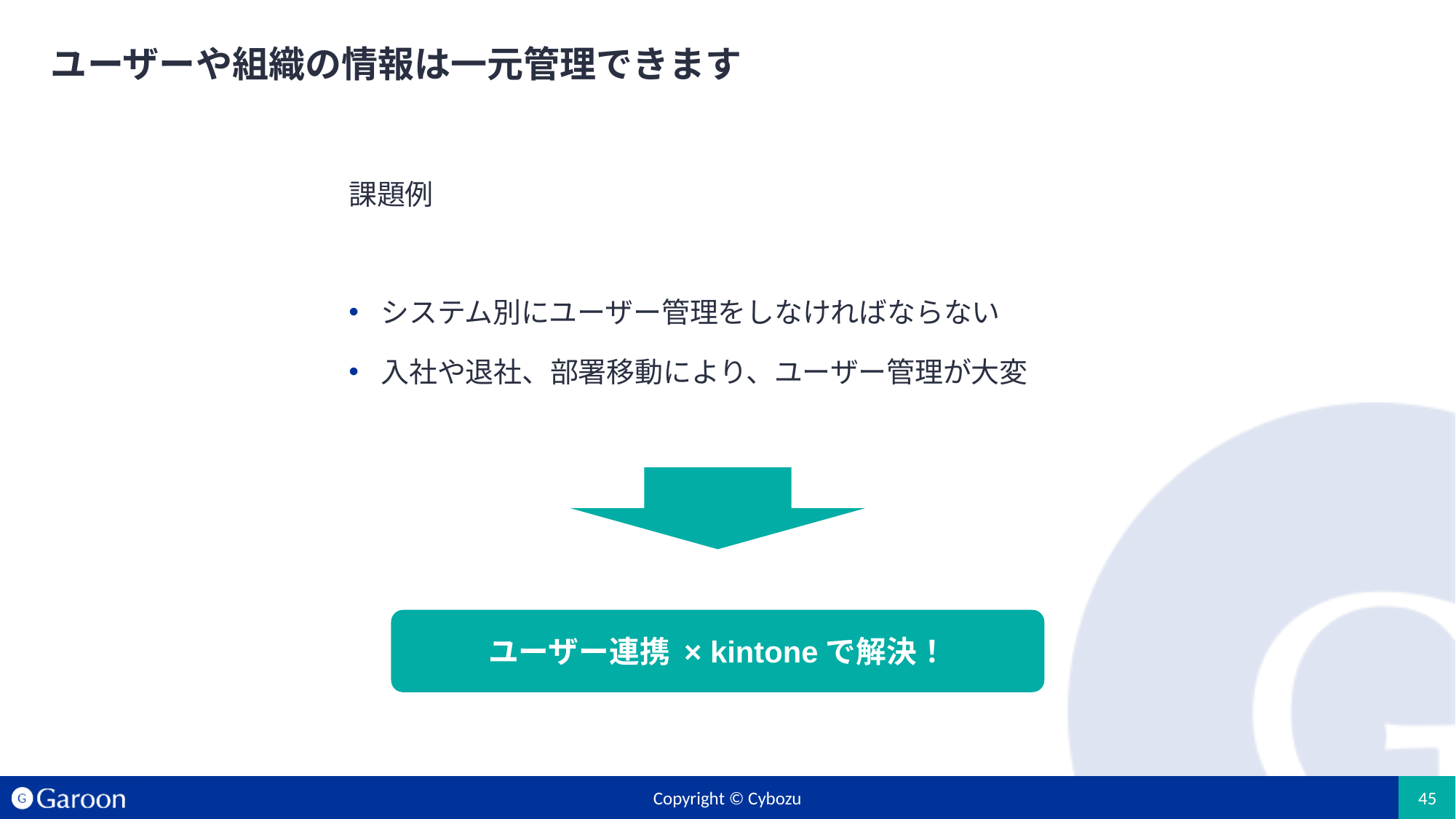

# ユーザーや組織の情報は一元管理できます
課題例

システム別にユーザー管理をしなければならない
入社や退社、部署移動により、ユーザー管理が大変

ユーザー連携 × kintoneで解決！